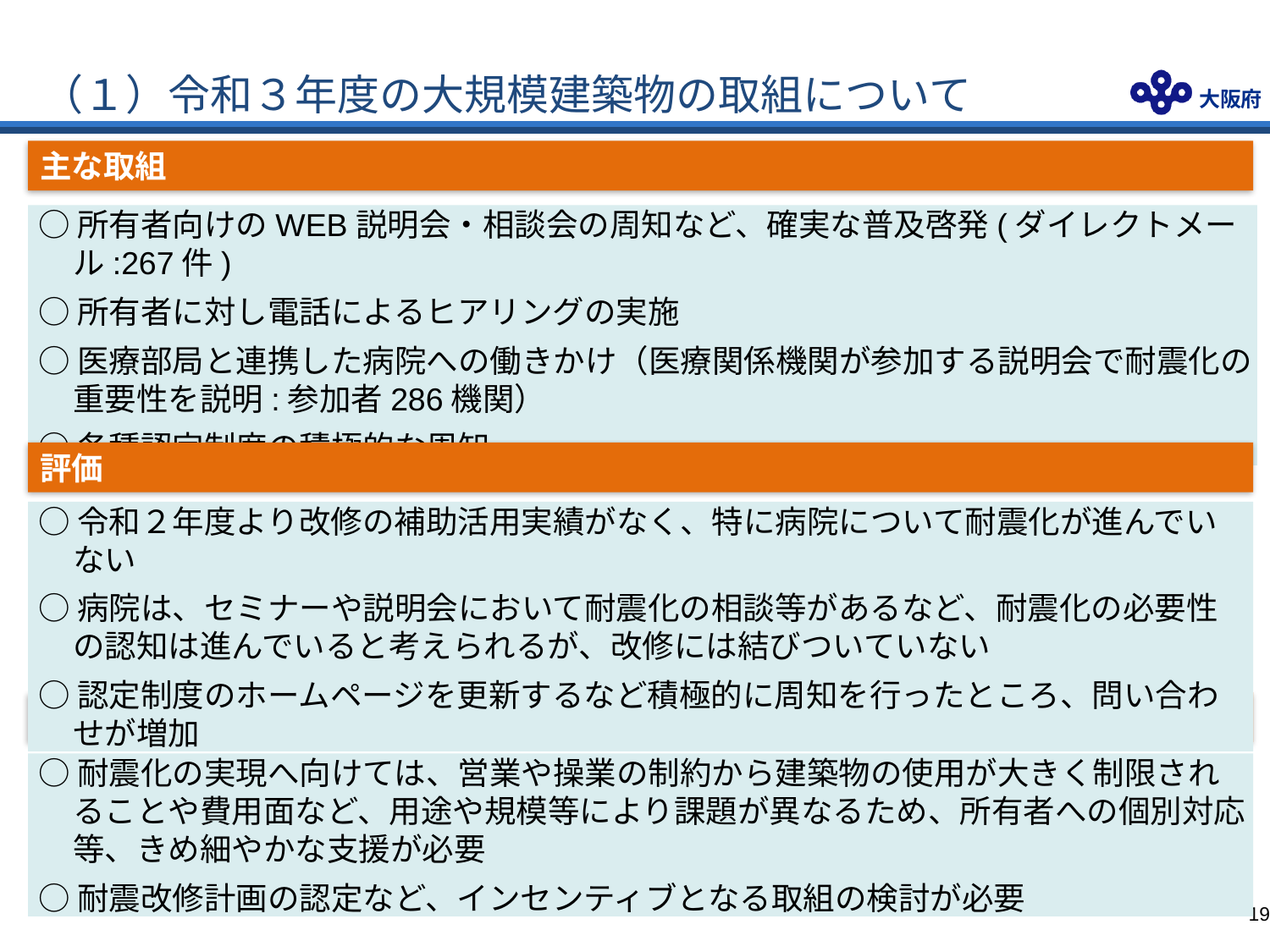

# （１）令和３年度の大規模建築物の取組について
主な取組
○所有者向けのWEB説明会・相談会の周知など、確実な普及啓発(ダイレクトメール:267件)
○所有者に対し電話によるヒアリングの実施
○医療部局と連携した病院への働きかけ（医療関係機関が参加する説明会で耐震化の重要性を説明:参加者286機関）
○各種認定制度の積極的な周知
評価
○令和２年度より改修の補助活用実績がなく、特に病院について耐震化が進んでいない
○病院は、セミナーや説明会において耐震化の相談等があるなど、耐震化の必要性の認知は進んでいると考えられるが、改修には結びついていない
○認定制度のホームページを更新するなど積極的に周知を行ったところ、問い合わせが増加
課題
○耐震化の実現へ向けては、営業や操業の制約から建築物の使用が大きく制限されることや費用面など、用途や規模等により課題が異なるため、所有者への個別対応等、きめ細やかな支援が必要
○耐震改修計画の認定など、インセンティブとなる取組の検討が必要
19